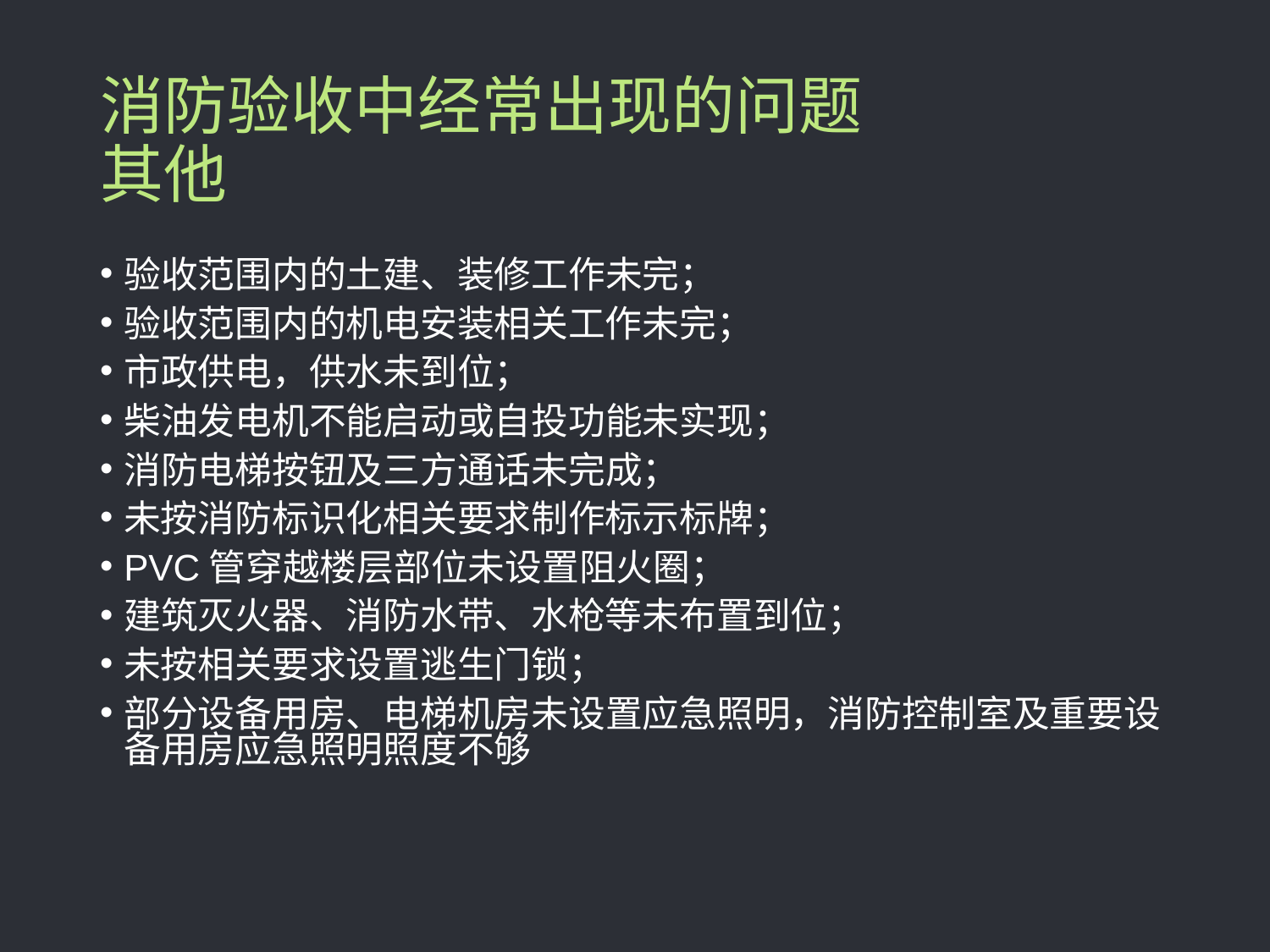

# 消防验收中经常出现的问题 其他
验收范围内的土建、装修工作未完；
验收范围内的机电安装相关工作未完；
市政供电，供水未到位；
柴油发电机不能启动或自投功能未实现；
消防电梯按钮及三方通话未完成；
未按消防标识化相关要求制作标示标牌；
PVC管穿越楼层部位未设置阻火圈；
建筑灭火器、消防水带、水枪等未布置到位；
未按相关要求设置逃生门锁；
部分设备用房、电梯机房未设置应急照明，消防控制室及重要设备用房应急照明照度不够
25